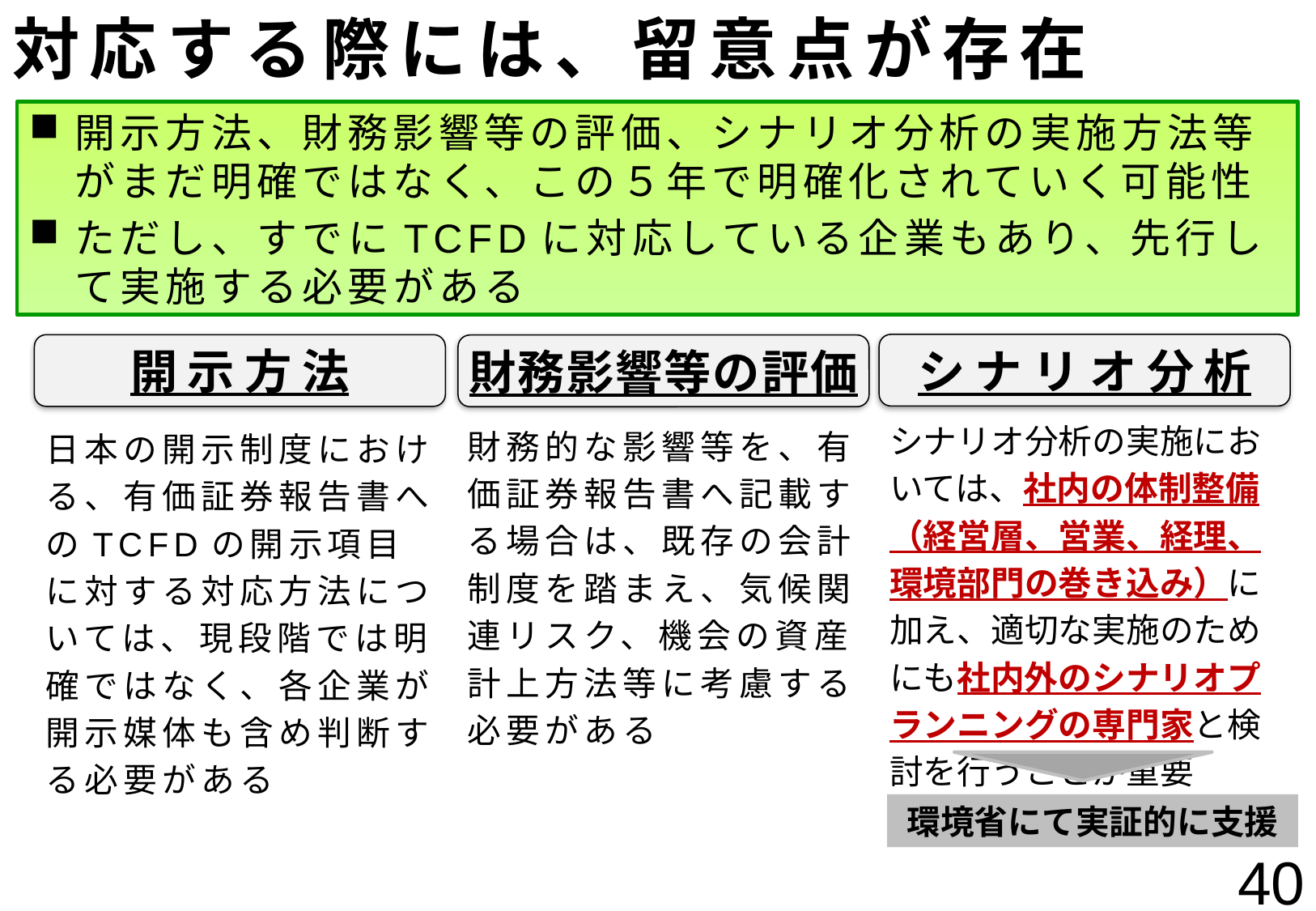

# 対応する際には、留意点が存在
開示方法、財務影響等の評価、シナリオ分析の実施方法等がまだ明確ではなく、この５年で明確化されていく可能性
ただし、すでにTCFDに対応している企業もあり、先行して実施する必要がある
シナリオ分析
開示方法
財務影響等の評価
シナリオ分析の実施においては、社内の体制整備（経営層、営業、経理、環境部門の巻き込み）に加え、適切な実施のためにも社内外のシナリオプランニングの専門家と検討を行うことが重要
財務的な影響等を、有価証券報告書へ記載する場合は、既存の会計制度を踏まえ、気候関連リスク、機会の資産計上方法等に考慮する必要がある
日本の開示制度における、有価証券報告書へのTCFDの開示項目に対する対応方法については、現段階では明確ではなく、各企業が開示媒体も含め判断する必要がある

環境省にて実証的に支援
40